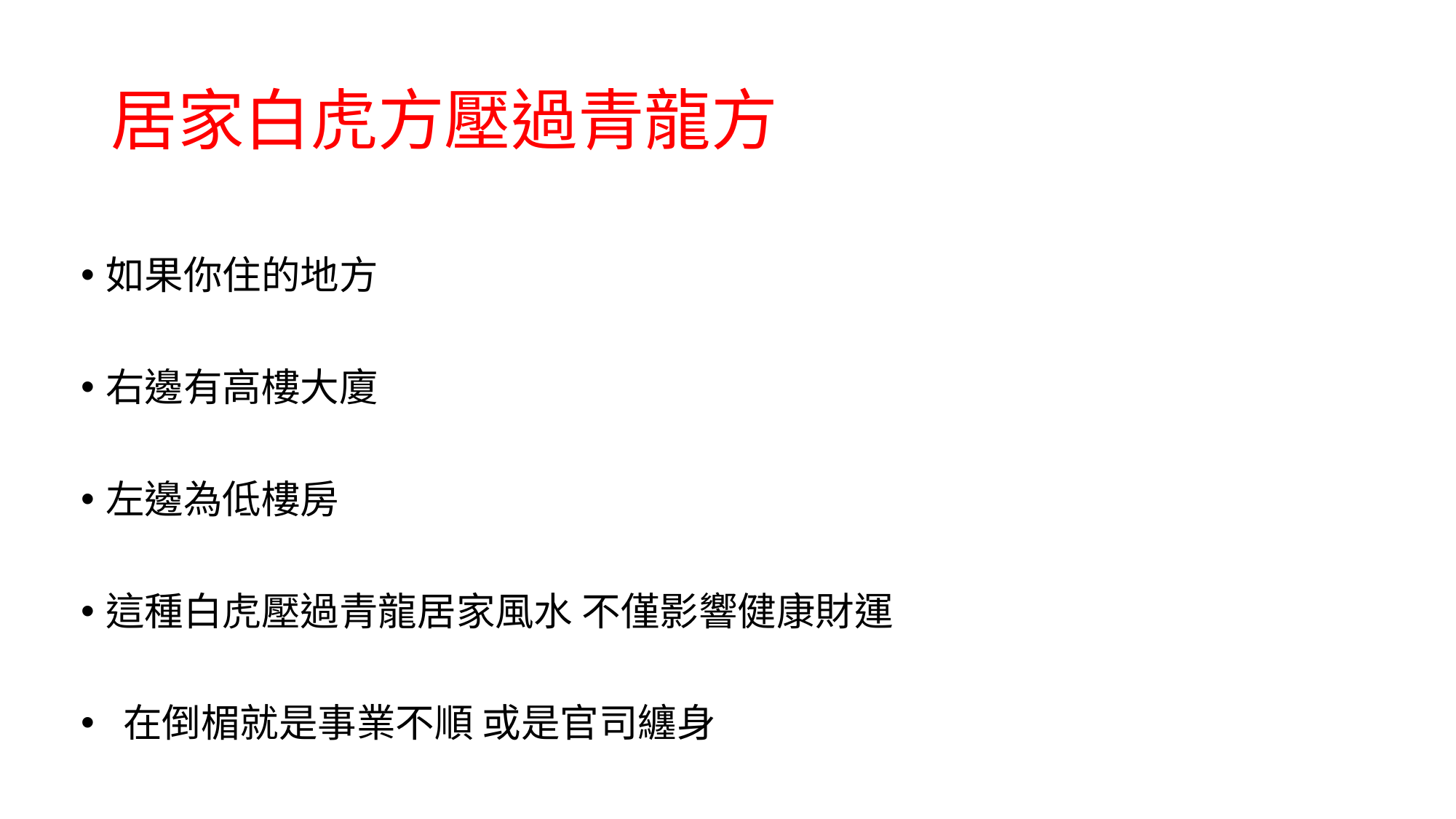

# 居家白虎方壓過青龍方
如果你住的地方

右邊有高樓大廈

左邊為低樓房

這種白虎壓過青龍居家風水 不僅影響健康財運

 在倒楣就是事業不順 或是官司纏身